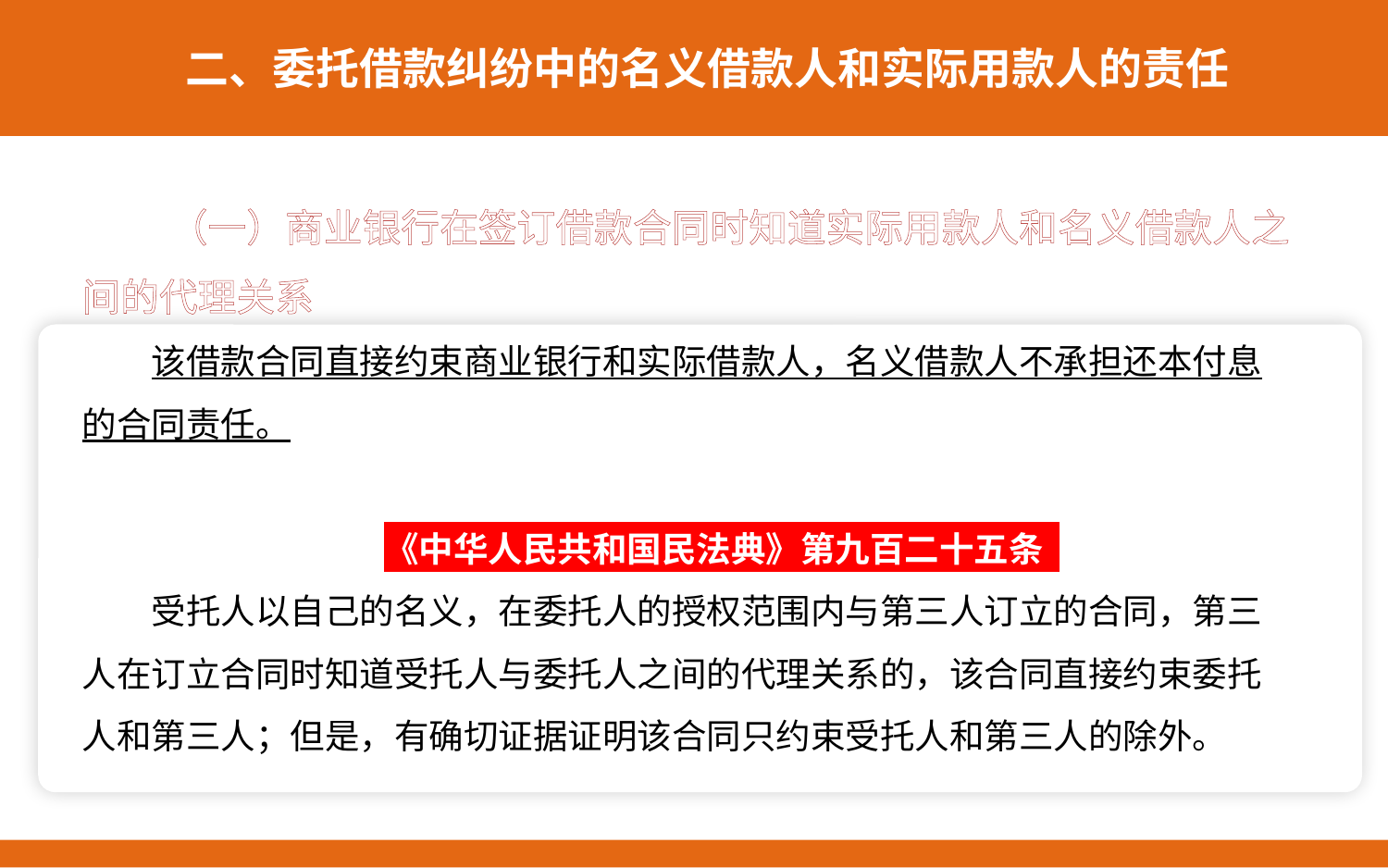

二、委托借款纠纷中的名义借款人和实际用款人的责任
 （一）商业银行在签订借款合同时知道实际用款人和名义借款人之间的代理关系
该借款合同直接约束商业银行和实际借款人，名义借款人不承担还本付息的合同责任。

《中华人民共和国民法典》第九百二十五条
受托人以自己的名义，在委托人的授权范围内与第三人订立的合同，第三人在订立合同时知道受托人与委托人之间的代理关系的，该合同直接约束委托人和第三人；但是，有确切证据证明该合同只约束受托人和第三人的除外。